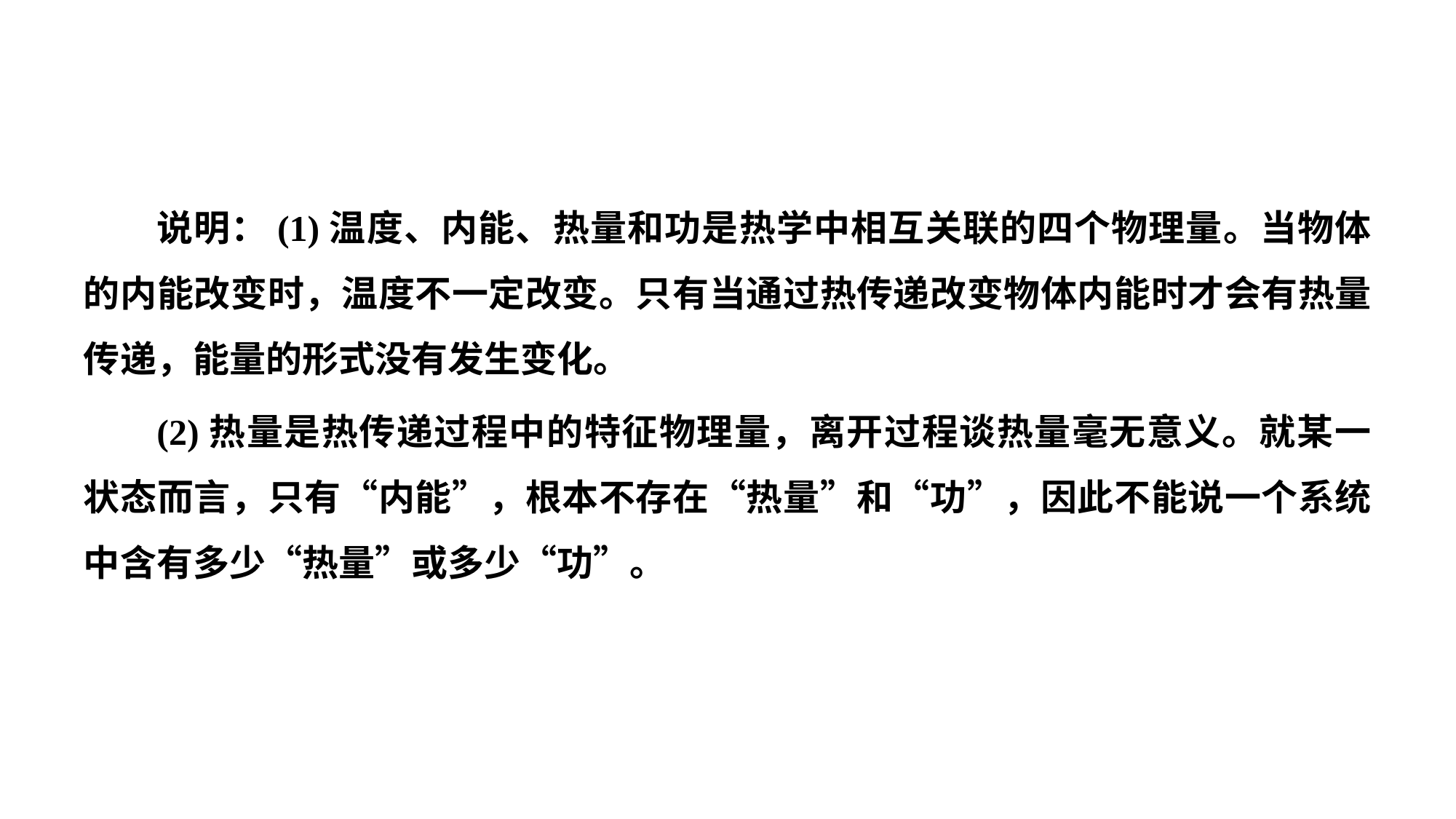

说明：(1)温度、内能、热量和功是热学中相互关联的四个物理量。当物体的内能改变时，温度不一定改变。只有当通过热传递改变物体内能时才会有热量传递，能量的形式没有发生变化。
(2)热量是热传递过程中的特征物理量，离开过程谈热量毫无意义。就某一状态而言，只有“内能”，根本不存在“热量”和“功”，因此不能说一个系统中含有多少“热量”或多少“功”。